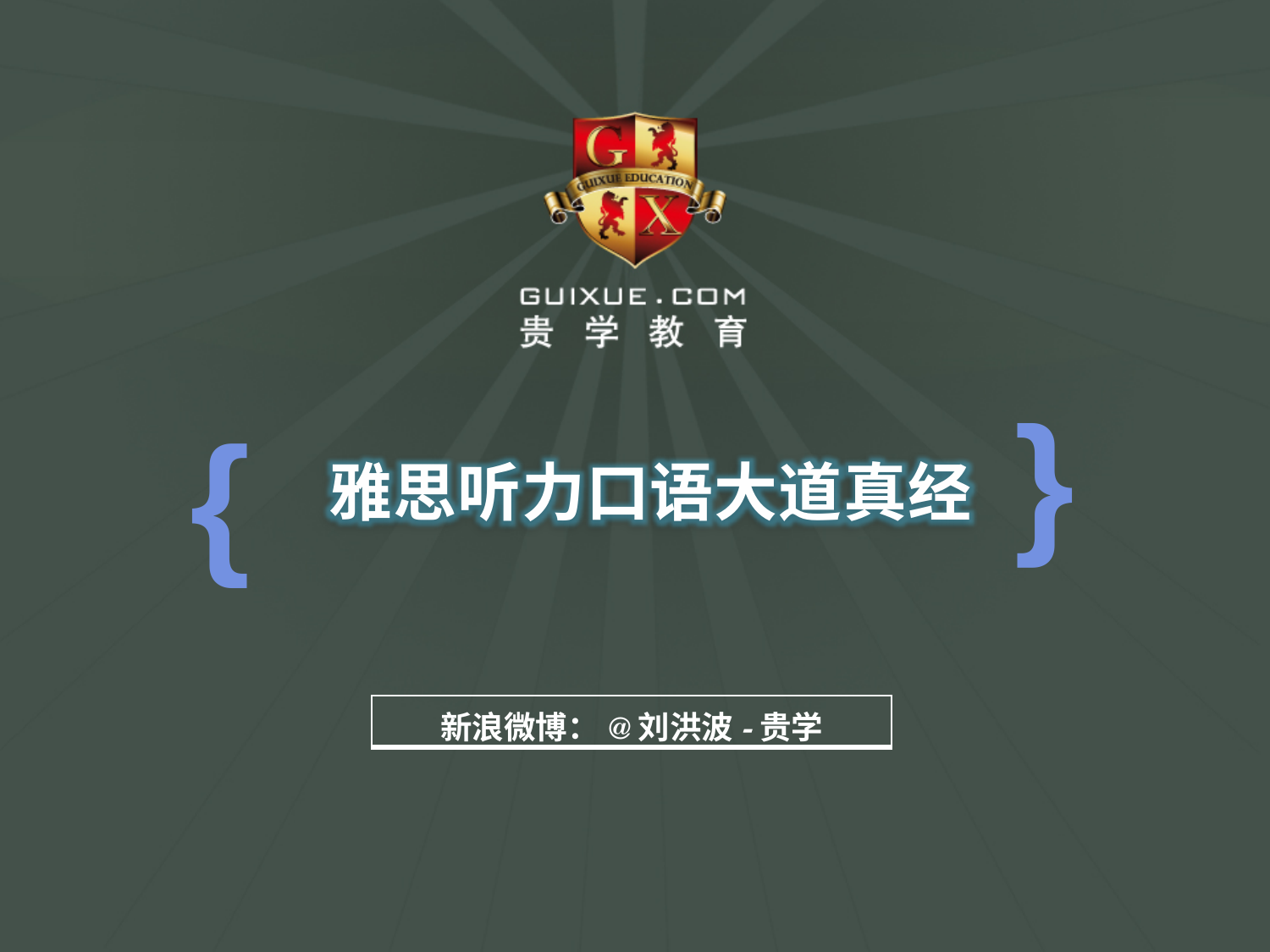

{
{
雅思听力口语大道真经
| 新浪微博：@刘洪波-贵学 |
| --- |